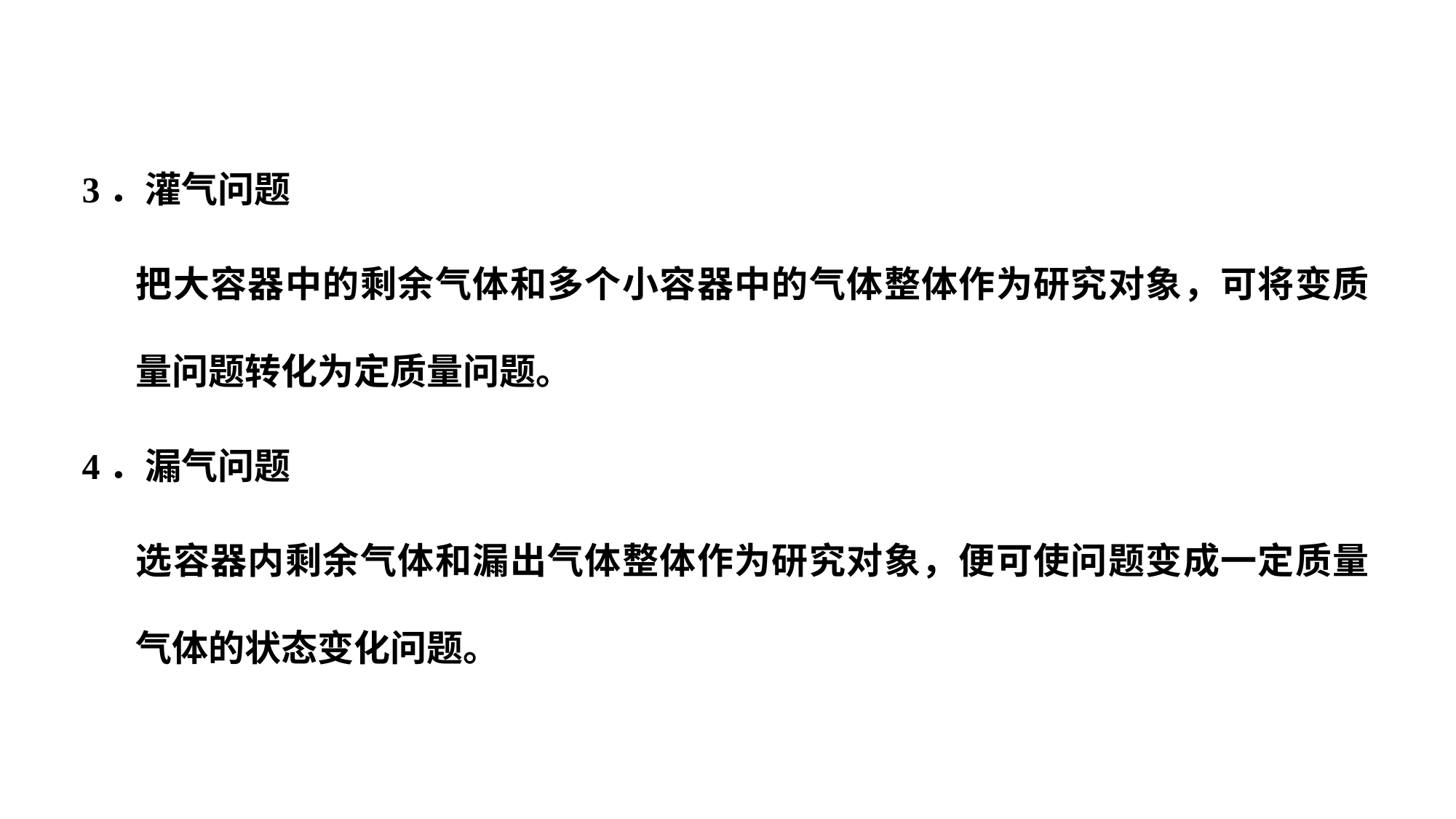

3．灌气问题
把大容器中的剩余气体和多个小容器中的气体整体作为研究对象，可将变质量问题转化为定质量问题。
4．漏气问题
选容器内剩余气体和漏出气体整体作为研究对象，便可使问题变成一定质量气体的状态变化问题。